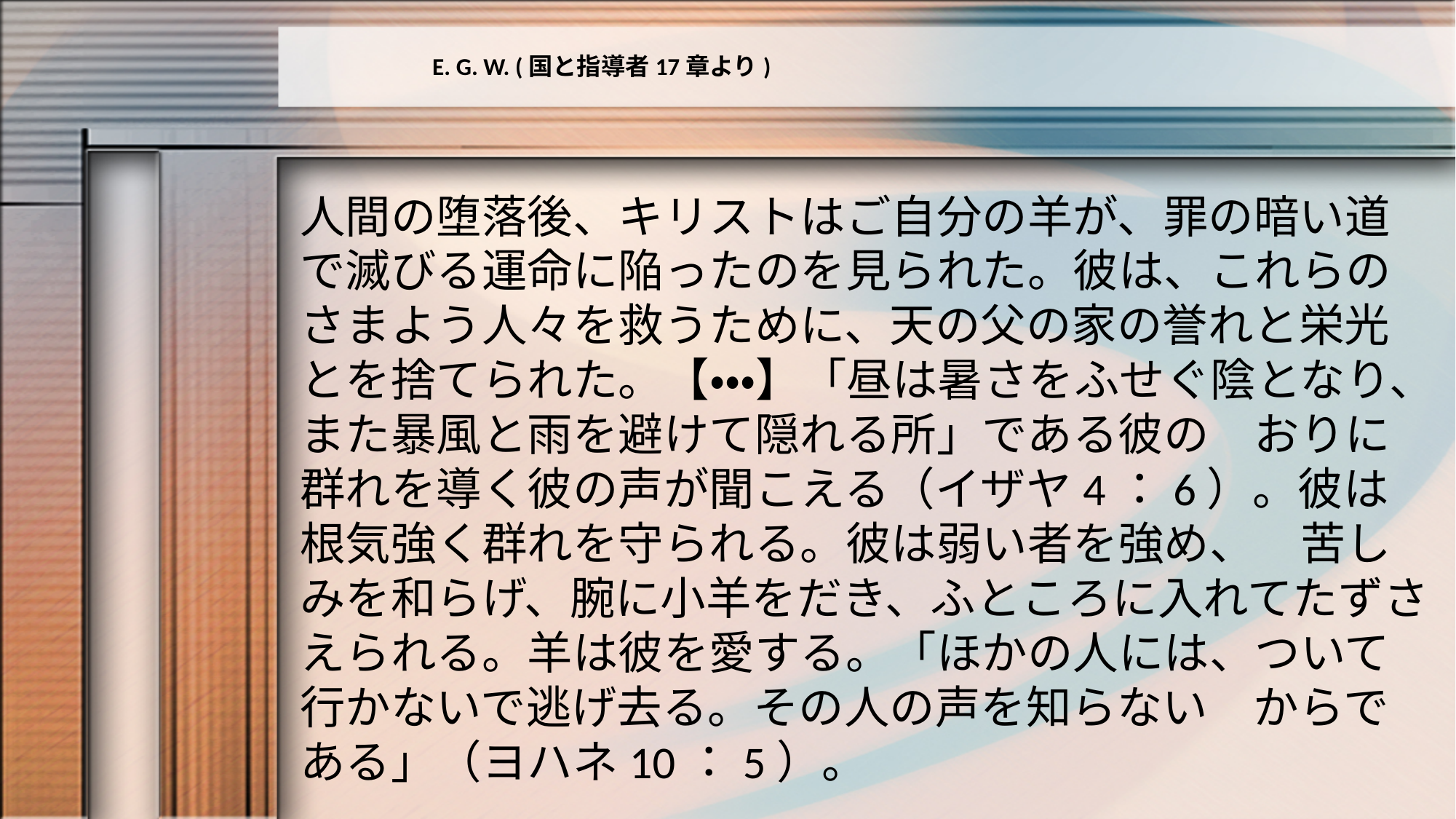

E. G. W. (国と指導者17章より)
人間の堕落後、キリストはご自分の羊が、罪の暗い道で滅びる運命に陥ったのを見られた。彼は、これらのさまよう人々を救うために、天の父の家の誉れと栄光とを捨てられた。【・・・】「昼は暑さをふせぐ陰となり、また暴風と雨を避けて隠れる所」である彼の　おりに群れを導く彼の声が聞こえる（イザヤ4：6）。彼は根気強く群れを守られる。彼は弱い者を強め、　苦しみを和らげ、腕に小羊をだき、ふところに入れてたずさえられる。羊は彼を愛する。「ほかの人には、ついて行かないで逃げ去る。その人の声を知らない　からである」（ヨハネ10：5）。